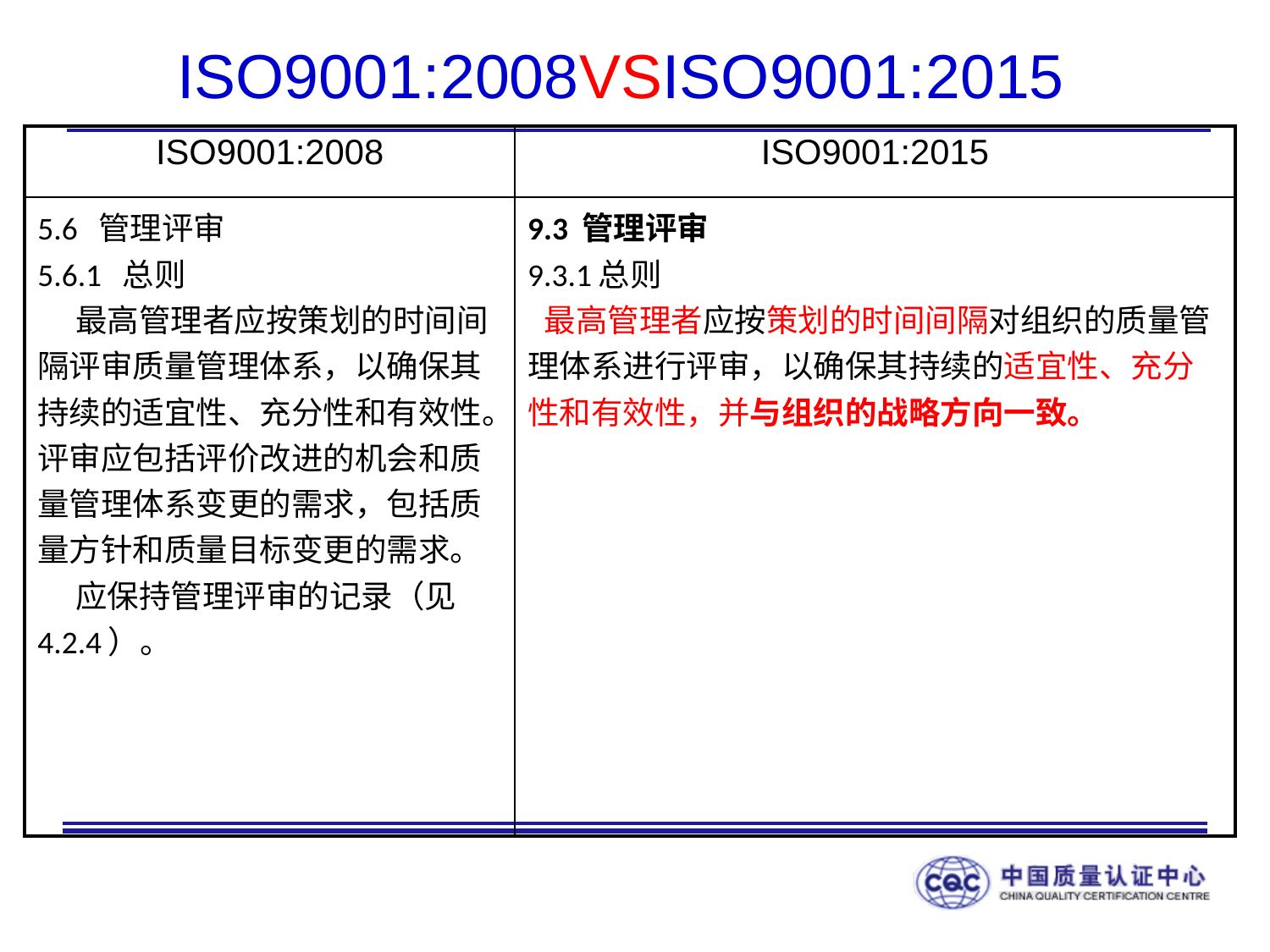

# ISO9001:2008VSISO9001:2015
| ISO9001:2008 | ISO9001:2015 |
| --- | --- |
| 5.6 管理评审 5.6.1 总则 最高管理者应按策划的时间间隔评审质量管理体系，以确保其持续的适宜性、充分性和有效性。评审应包括评价改进的机会和质量管理体系变更的需求，包括质量方针和质量目标变更的需求。 应保持管理评审的记录（见4.2.4）。 | 9.3 管理评审 9.3.1总则 最高管理者应按策划的时间间隔对组织的质量管理体系进行评审，以确保其持续的适宜性、充分性和有效性，并与组织的战略方向一致。 |
230